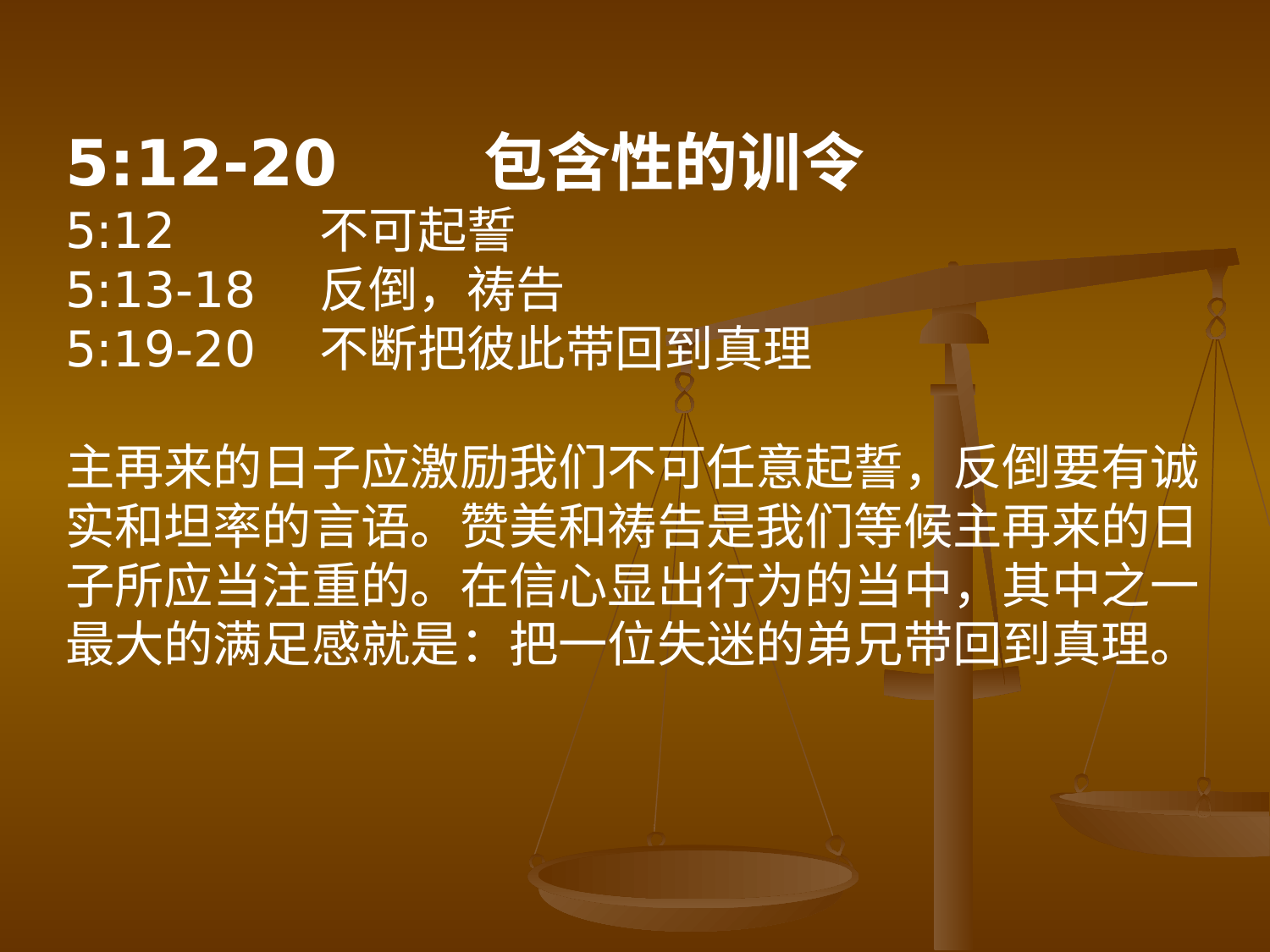

5:12-20	 包含性的训令
5:12		不可起誓
5:13-18	反倒，祷告
5:19-20 	不断把彼此带回到真理

主再来的日子应激励我们不可任意起誓，反倒要有诚实和坦率的言语。赞美和祷告是我们等候主再来的日子所应当注重的。在信心显出行为的当中，其中之一最大的满足感就是：把一位失迷的弟兄带回到真理。